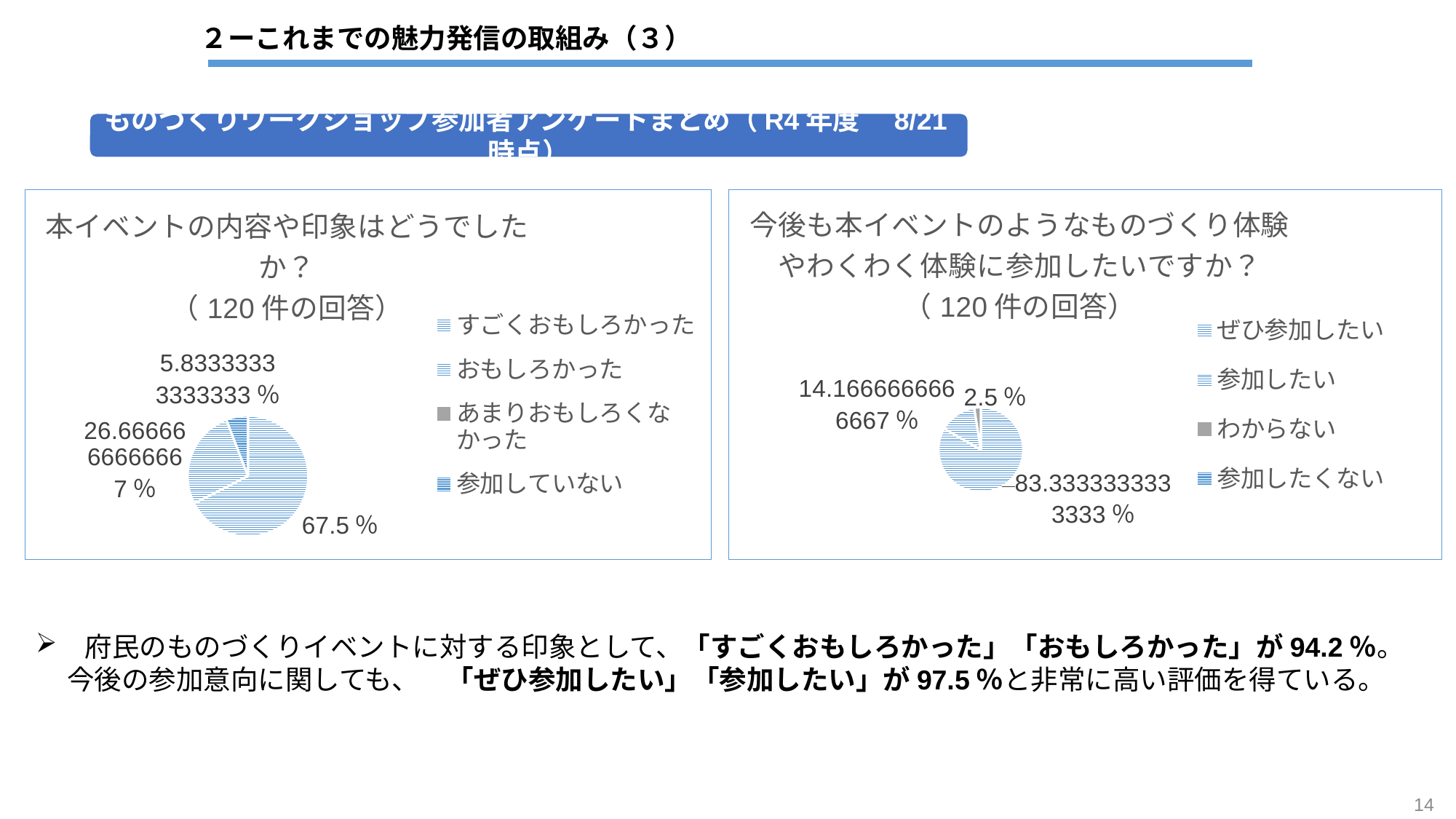

２ーこれまでの魅力発信の取組み（３）
ものづくりワークショップ参加者アンケートまとめ（R4年度　8/21時点）

### Chart: 本イベントの内容や印象はどうでしたか？
（120件の回答）

| Category | 本イベントの内容や印象はどうでしたか？ |
|---|---|
| すごくおもしろかった | 67.5 |
| おもしろかった | 26.666666666666668 |
| あまりおもしろくなかった | 0.0 |
| 参加していない | 5.833333333333333 |

### Chart: 今後も本イベントのようなものづくり体験やわくわく体験に参加したいですか？（120件の回答）

| Category | 今後も本イベントのようなものづくり体験やわくわく体験に参加したいですか？ |
|---|---|
| ぜひ参加したい | 83.33333333333334 |
| 参加したい | 14.166666666666666 |
| わからない | 2.5 |
| 参加したくない | 0.0 |
　府民のものづくりイベントに対する印象として、「すごくおもしろかった」「おもしろかった」が94.2％。
    今後の参加意向に関しても、　「ぜひ参加したい」「参加したい」が97.5％と非常に高い評価を得ている。
14